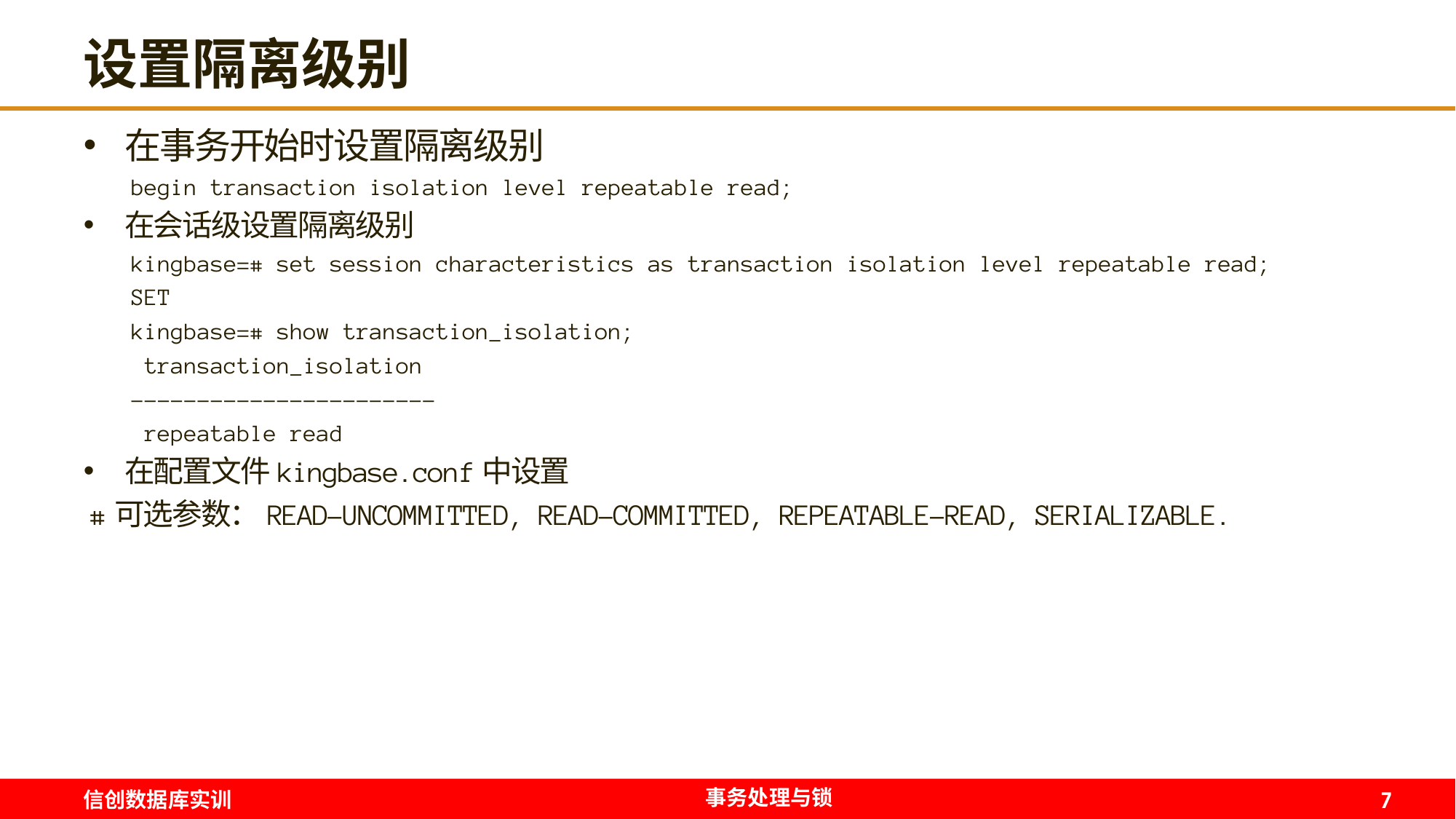

# 设置隔离级别
在事务开始时设置隔离级别
begin transaction isolation level repeatable read;
在会话级设置隔离级别
kingbase=# set session characteristics as transaction isolation level repeatable read;
SET
kingbase=# show transaction_isolation;
 transaction_isolation
-----------------------
 repeatable read
在配置文件kingbase.conf中设置
#可选参数：READ-UNCOMMITTED, READ-COMMITTED, REPEATABLE-READ, SERIALIZABLE.